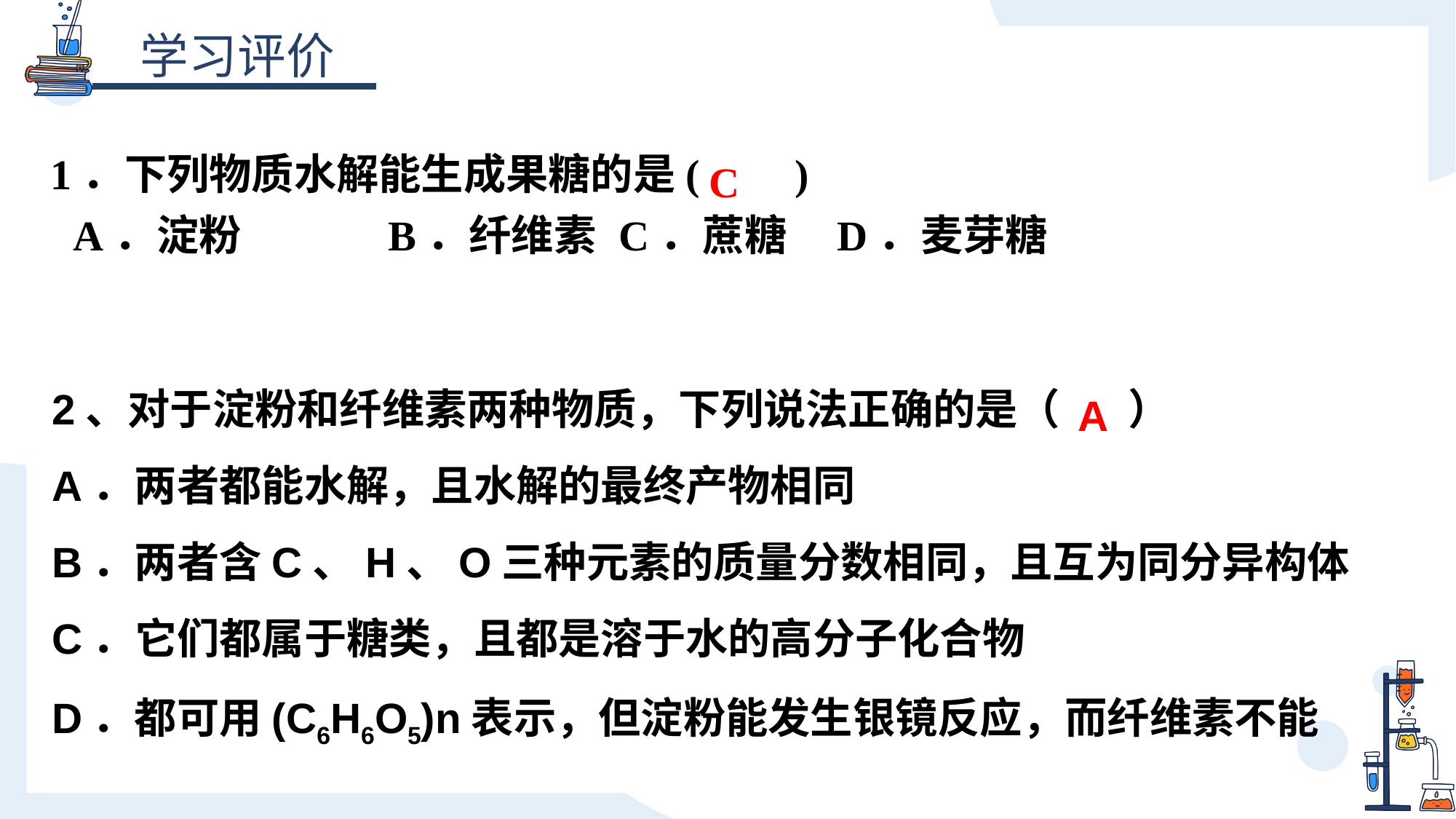

1．下列物质水解能生成果糖的是(         )
A．淀粉	B．纤维素	C．蔗糖	D．麦芽糖
C
2、对于淀粉和纤维素两种物质，下列说法正确的是（       ）
A．两者都能水解，且水解的最终产物相同
B．两者含C、H、O三种元素的质量分数相同，且互为同分异构体
C．它们都属于糖类，且都是溶于水的高分子化合物
D．都可用(C6H6O5)n表示，但淀粉能发生银镜反应，而纤维素不能
A